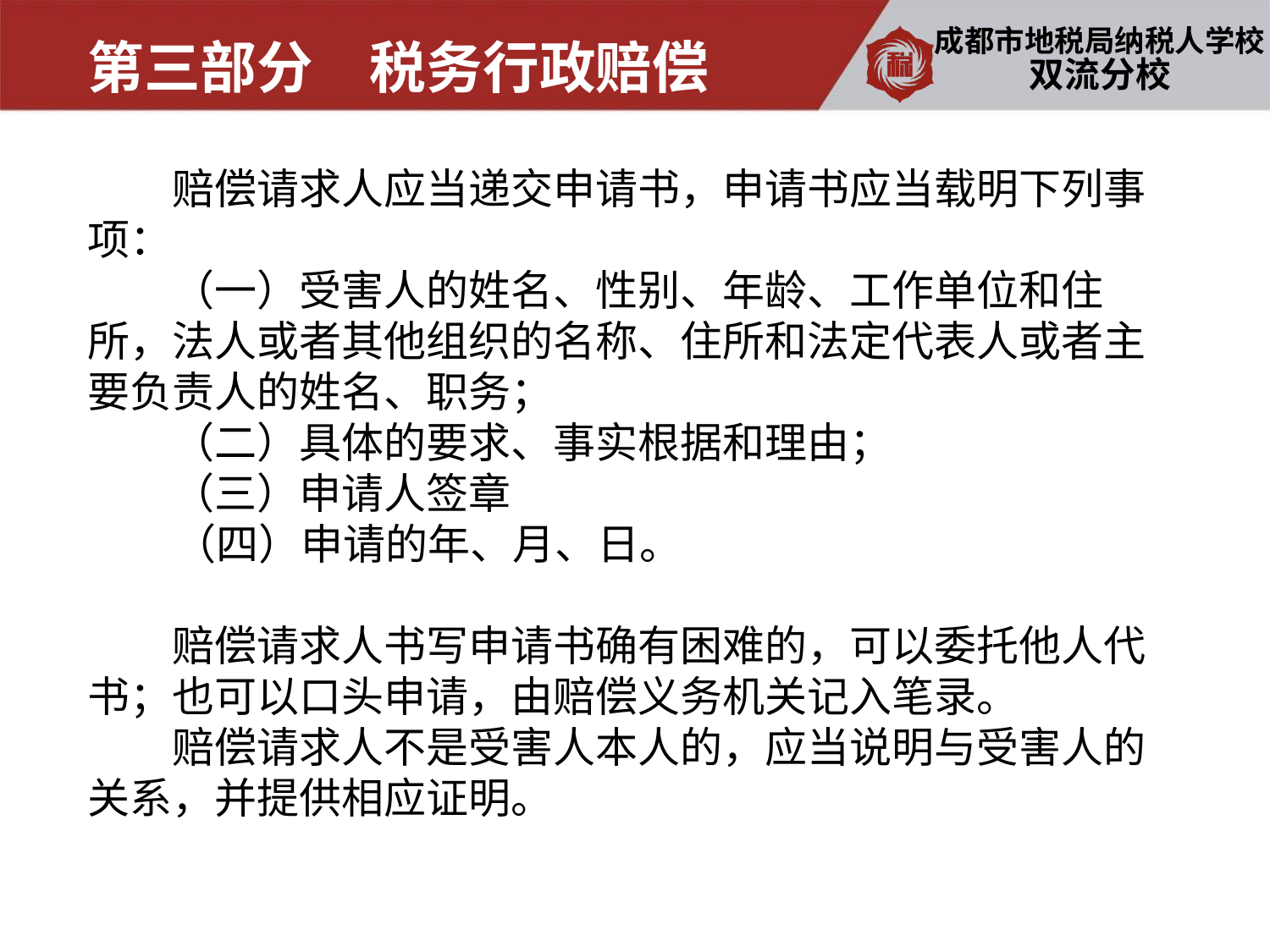

第三部分　税务行政赔偿
双流分校
　　赔偿请求人应当递交申请书，申请书应当载明下列事项：
　　（一）受害人的姓名、性别、年龄、工作单位和住所，法人或者其他组织的名称、住所和法定代表人或者主要负责人的姓名、职务；
　　（二）具体的要求、事实根据和理由；
　　（三）申请人签章
        （四）申请的年、月、日。
　　赔偿请求人书写申请书确有困难的，可以委托他人代书；也可以口头申请，由赔偿义务机关记入笔录。
　　赔偿请求人不是受害人本人的，应当说明与受害人的关系，并提供相应证明。